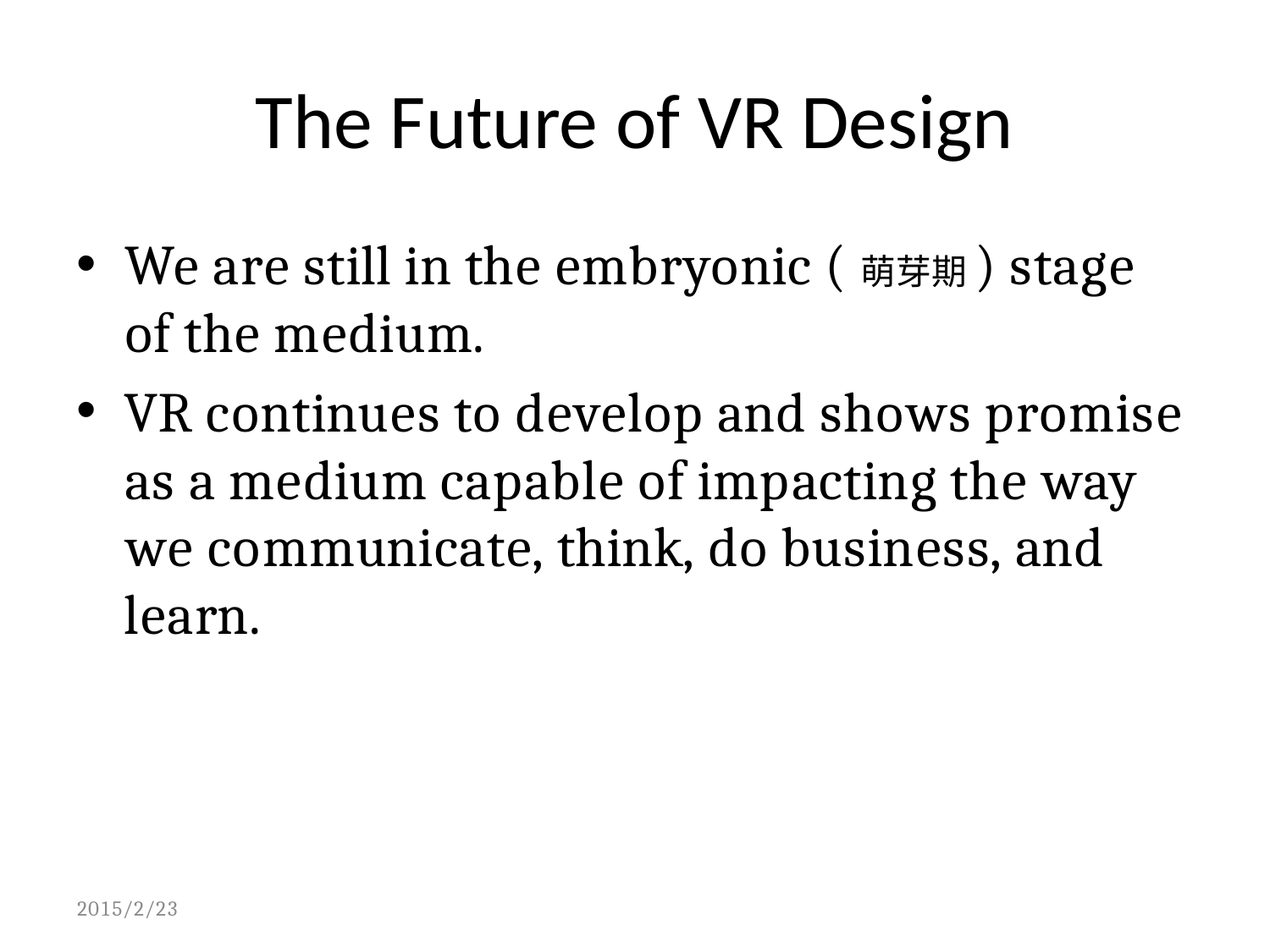

# The Future of VR Design
We are still in the embryonic (萌芽期) stage of the medium.
VR continues to develop and shows promise as a medium capable of impacting the way we communicate, think, do business, and learn.
2015/2/23